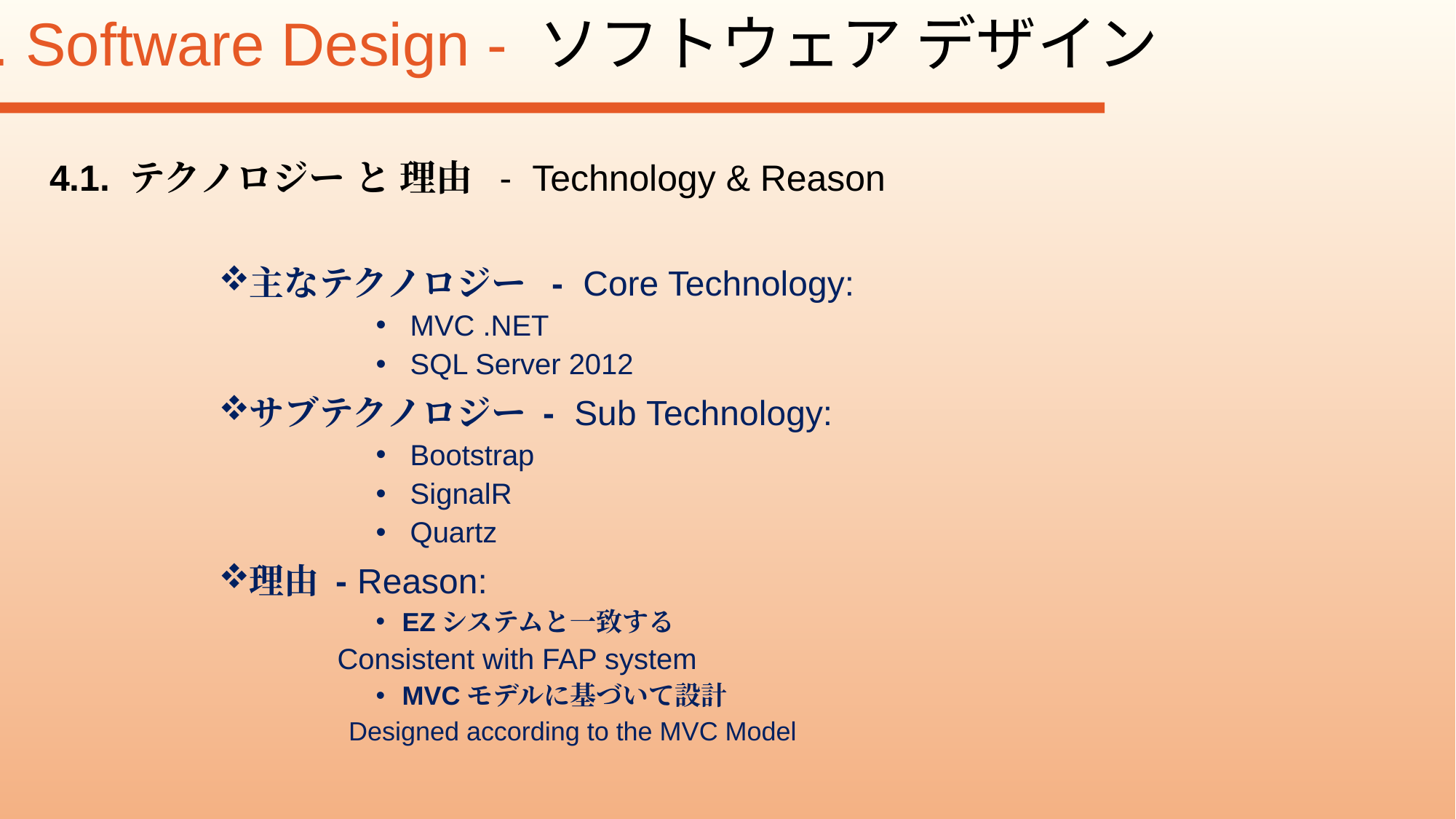

4.1. テクノロジー と 理由  -  Technology & Reason
主なテクノロジー  -  Core Technology:
 MVC .NET
 SQL Server 2012
サブテクノロジー -  Sub Technology:
 Bootstrap
 SignalR
 Quartz
理由 - Reason:
EZシステムと一致する
	     Consistent with FAP system
MVCモデルに基づいて設計
  Designed according to the MVC Model